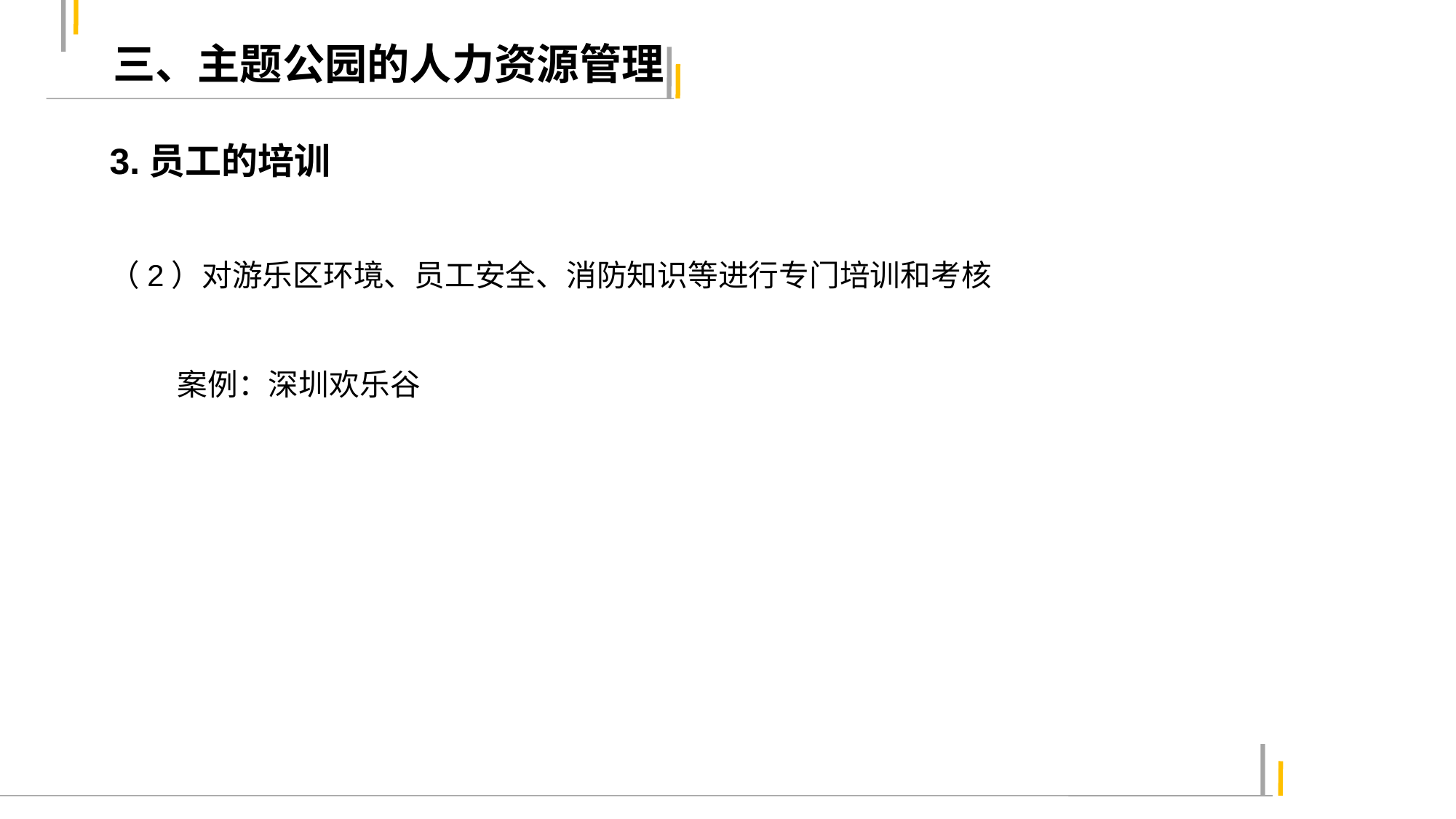

三、主题公园的人力资源管理

3.员工的培训
（2）对游乐区环境、员工安全、消防知识等进行专门培训和考核

         案例：深圳欢乐谷